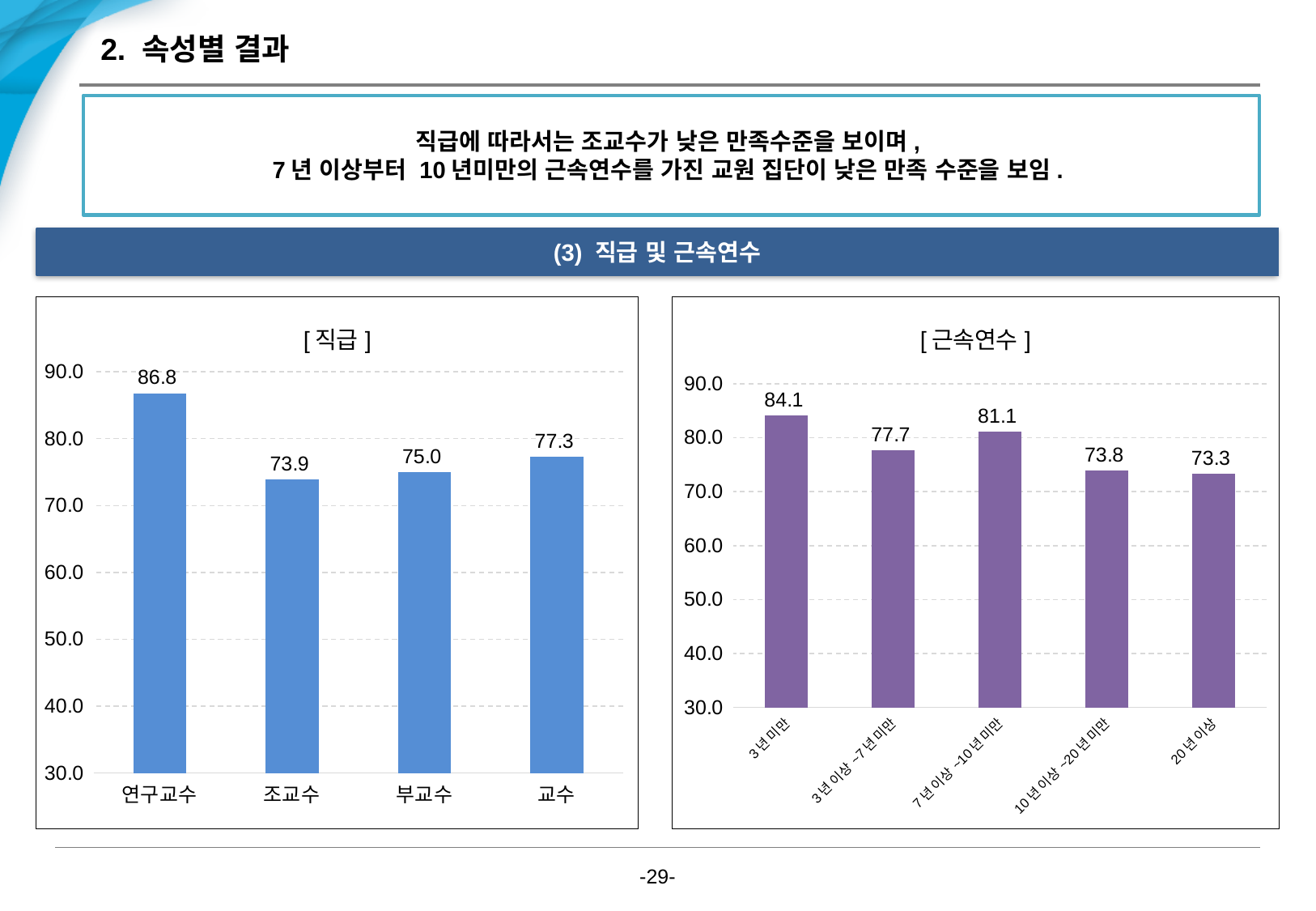

# 2. 속성별 결과

직급에 따라서는 조교수가 낮은 만족수준을 보이며,
7년 이상부터 10년미만의 근속연수를 가진 교원 집단이 낮은 만족 수준을 보임.
(3) 직급 및 근속연수

### Chart: [직급]

| Category | 종합 만족도 |
|---|---|
| 연구교수 | 86.78659394857142 |
| 조교수 | 73.92857142666666 |
| 부교수 | 74.96284950052632 |
| 교수 | 77.256447253125 |

### Chart: [근속연수]

| Category | 종합만족도 |
|---|---|
| 3년 미만 | 84.06079854842106 |
| 3년 이상~7년 미만 | 77.72727272636364 |
| 7년 이상~10년 미만 | 81.14709443000001 |
| 10년 이상~20년 미만 | 73.83981235312498 |
| 20년 이상 | 73.29697396142858 |
-29-